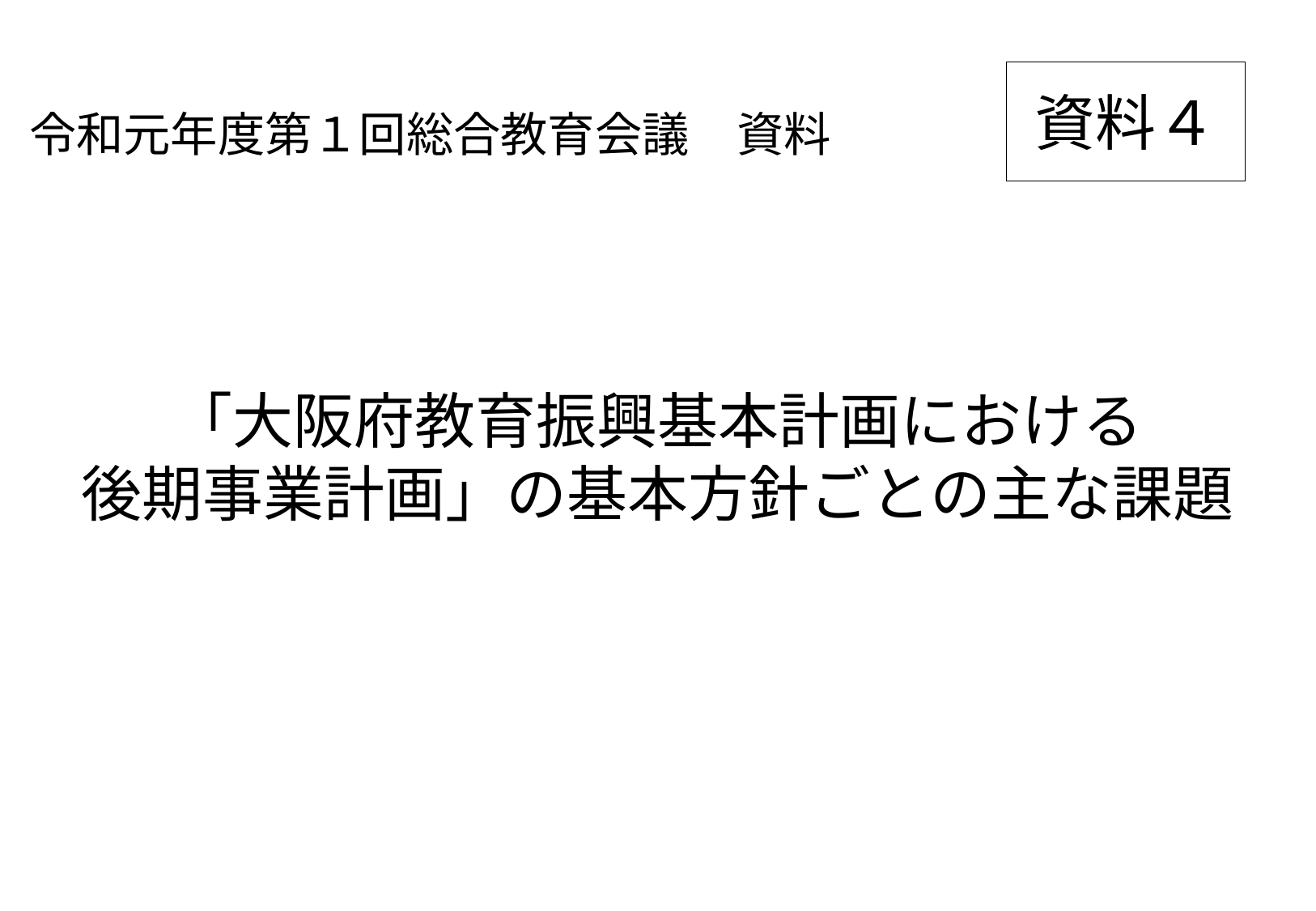

資料４
令和元年度第１回総合教育会議　資料
「大阪府教育振興基本計画における
後期事業計画」の基本方針ごとの主な課題